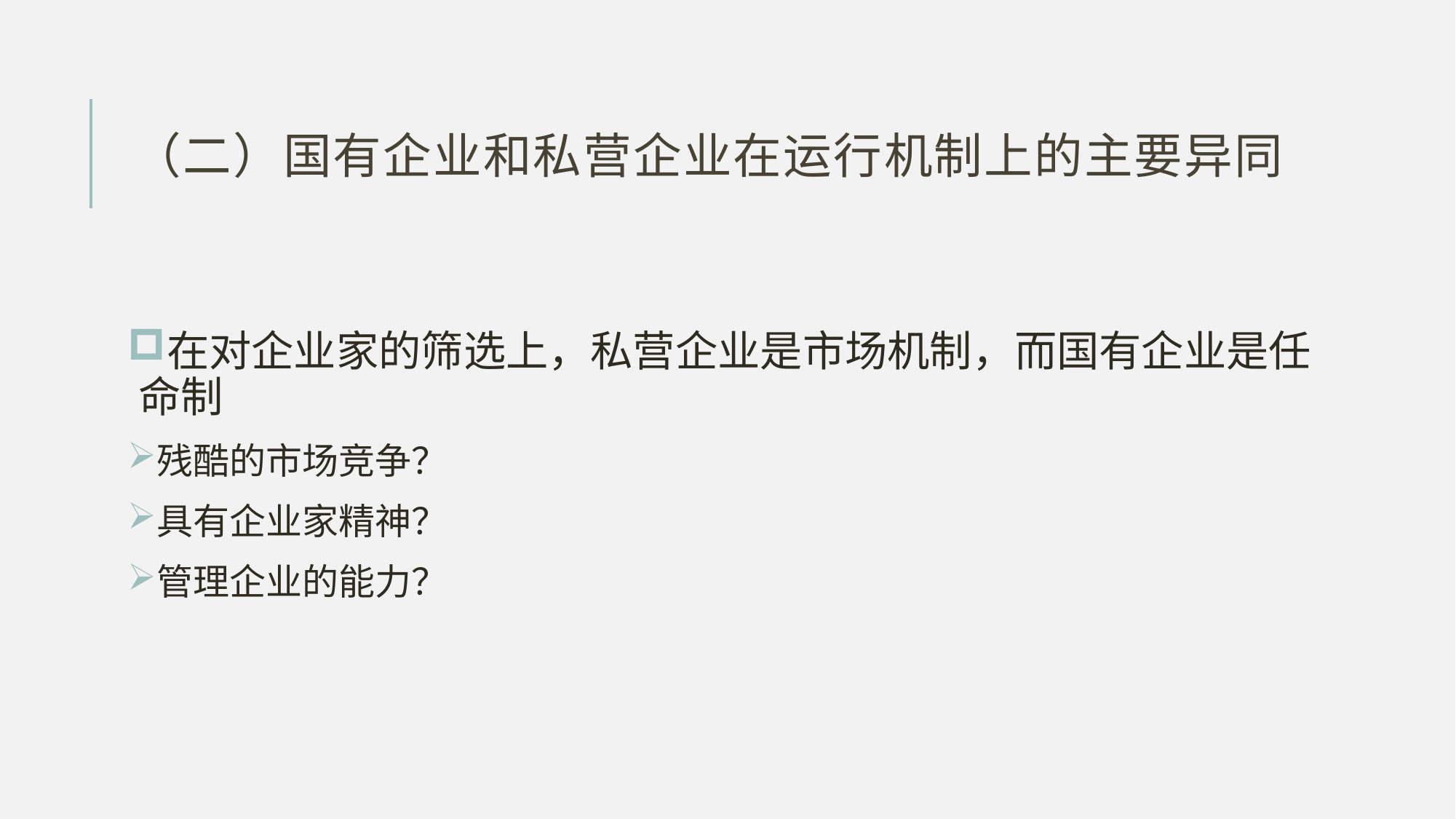

# （二）国有企业和私营企业在运行机制上的主要异同
在对企业家的筛选上，私营企业是市场机制，而国有企业是任命制
残酷的市场竞争？
具有企业家精神？
管理企业的能力？